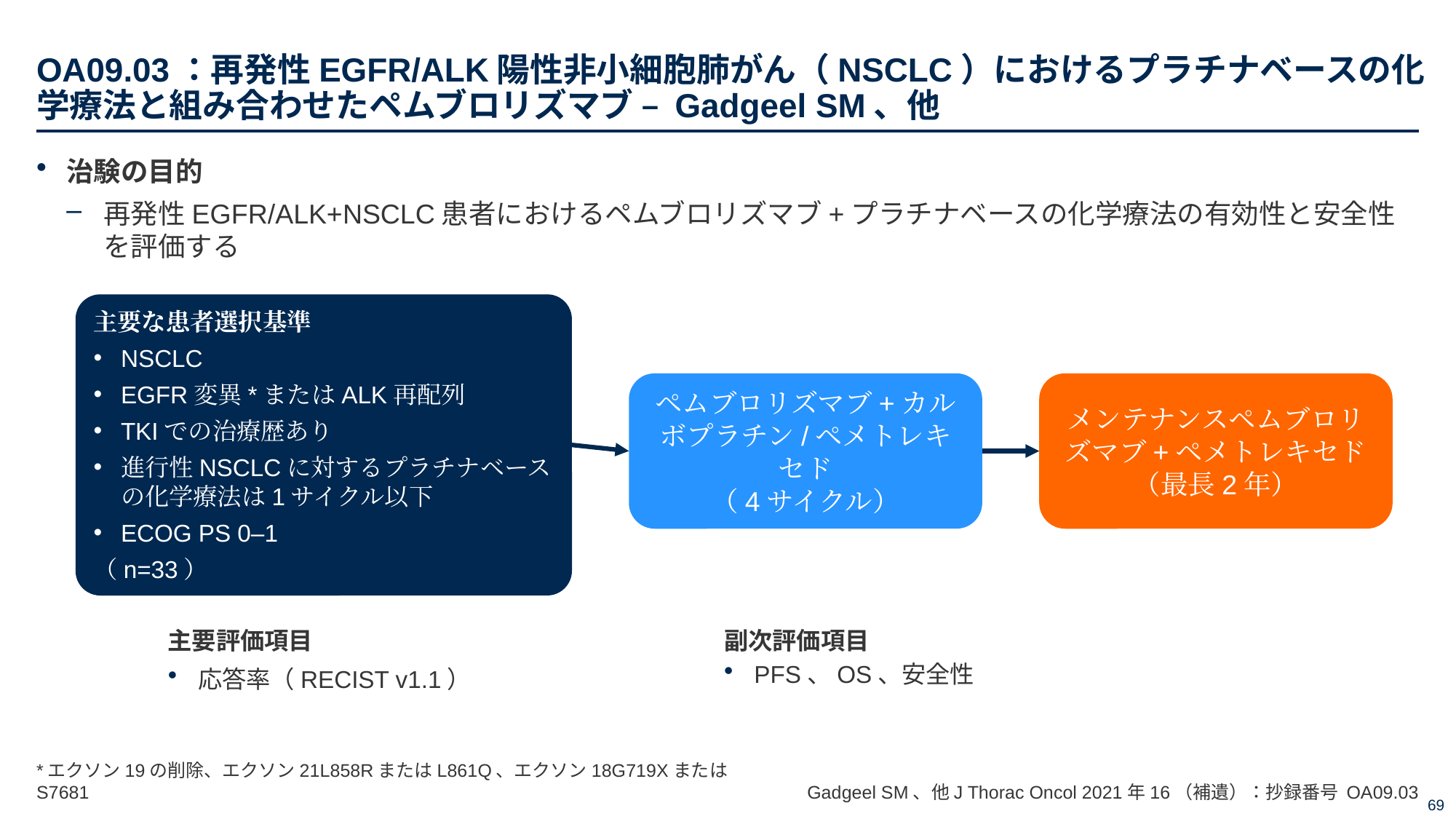

# OA09.03：再発性EGFR/ALK陽性非小細胞肺がん（NSCLC）におけるプラチナベースの化学療法と組み合わせたペムブロリズマブ – Gadgeel SM、他
治験の目的
再発性EGFR/ALK+NSCLC患者におけるペムブロリズマブ+プラチナベースの化学療法の有効性と安全性を評価する
主要な患者選択基準
NSCLC
EGFR変異*またはALK再配列
TKIでの治療歴あり
進行性NSCLCに対するプラチナベースの化学療法は1サイクル以下
ECOG PS 0–1
（n=33）
ペムブロリズマブ+カルボプラチン/ペメトレキセド
（4サイクル）
メンテナンスペムブロリズマブ+ペメトレキセド
（最長2年）
主要評価項目
応答率（RECIST v1.1）

副次評価項目
PFS、OS、安全性
*エクソン19の削除、エクソン21L858RまたはL861Q、エクソン18G719XまたはS7681
Gadgeel SM、他J Thorac Oncol 2021年16（補遺）：抄録番号 OA09.03